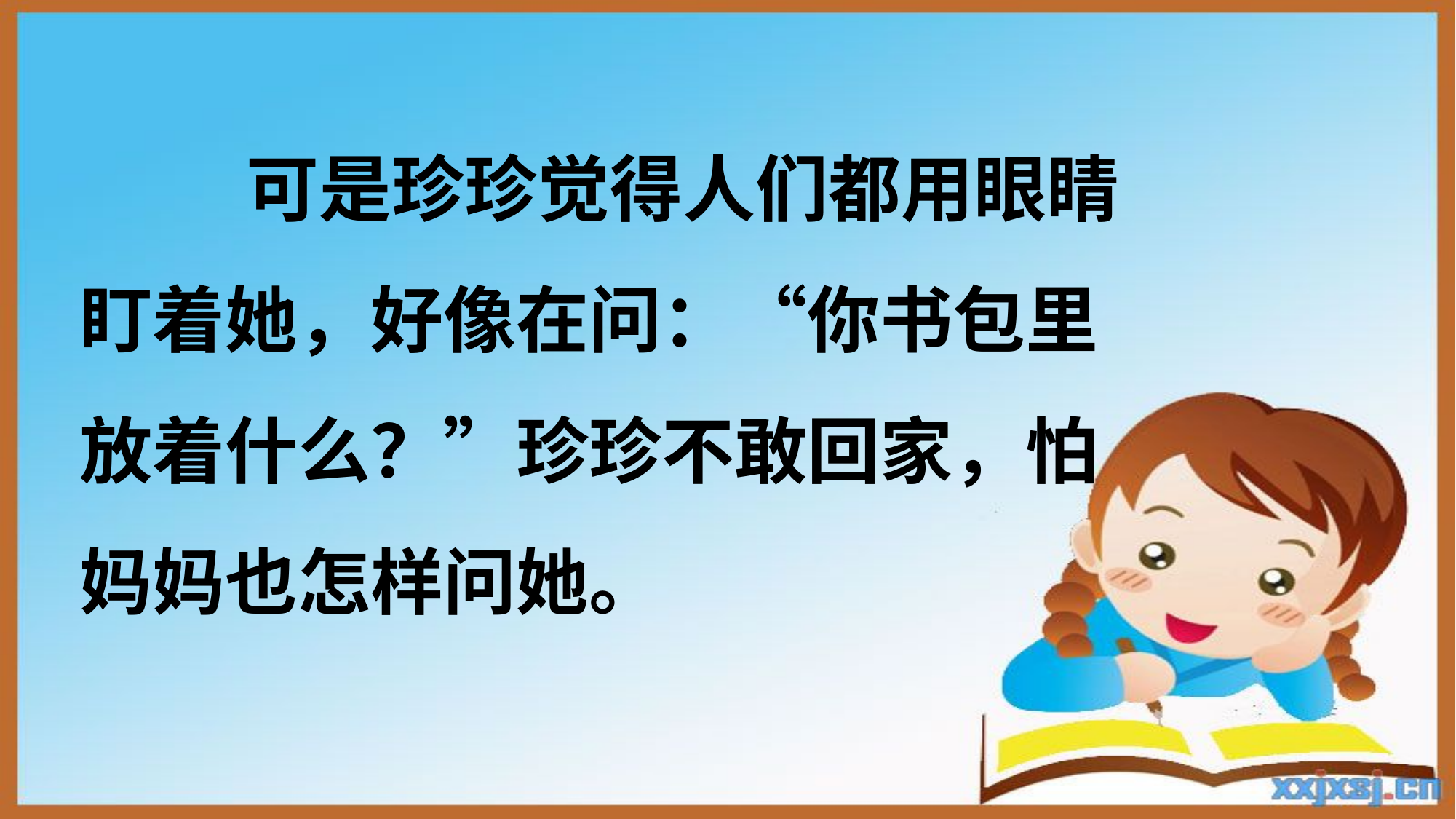

可是珍珍觉得人们都用眼睛
盯着她，好像在问：“你书包里
放着什么？”珍珍不敢回家，怕
妈妈也怎样问她。